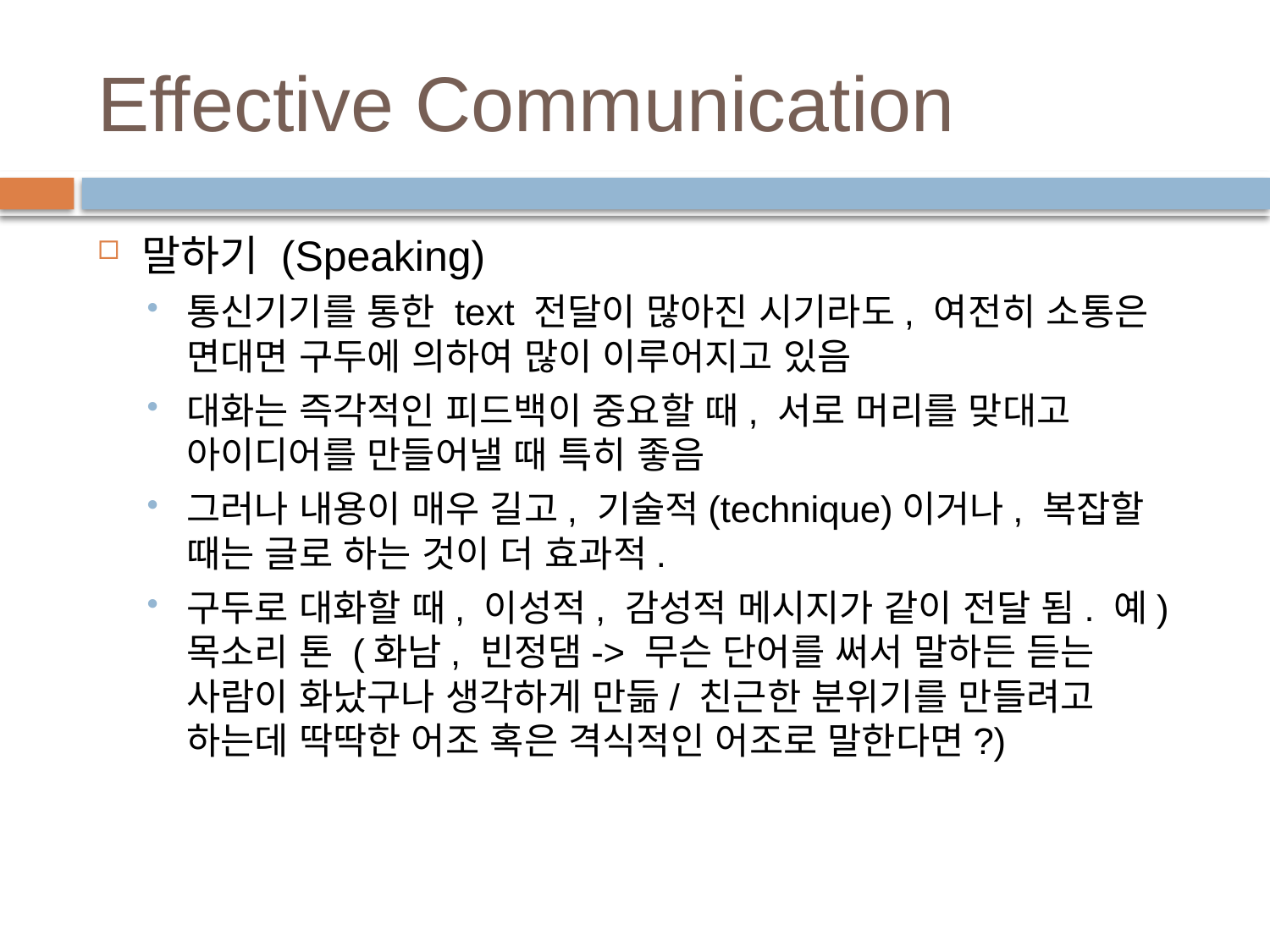

# Effective Communication
말하기 (Speaking)
통신기기를 통한 text 전달이 많아진 시기라도, 여전히 소통은 면대면 구두에 의하여 많이 이루어지고 있음
대화는 즉각적인 피드백이 중요할 때, 서로 머리를 맞대고 아이디어를 만들어낼 때 특히 좋음
그러나 내용이 매우 길고, 기술적(technique)이거나, 복잡할 때는 글로 하는 것이 더 효과적.
구두로 대화할 때, 이성적, 감성적 메시지가 같이 전달 됨. 예) 목소리 톤 (화남, 빈정댐-> 무슨 단어를 써서 말하든 듣는 사람이 화났구나 생각하게 만듦/ 친근한 분위기를 만들려고 하는데 딱딱한 어조 혹은 격식적인 어조로 말한다면?)